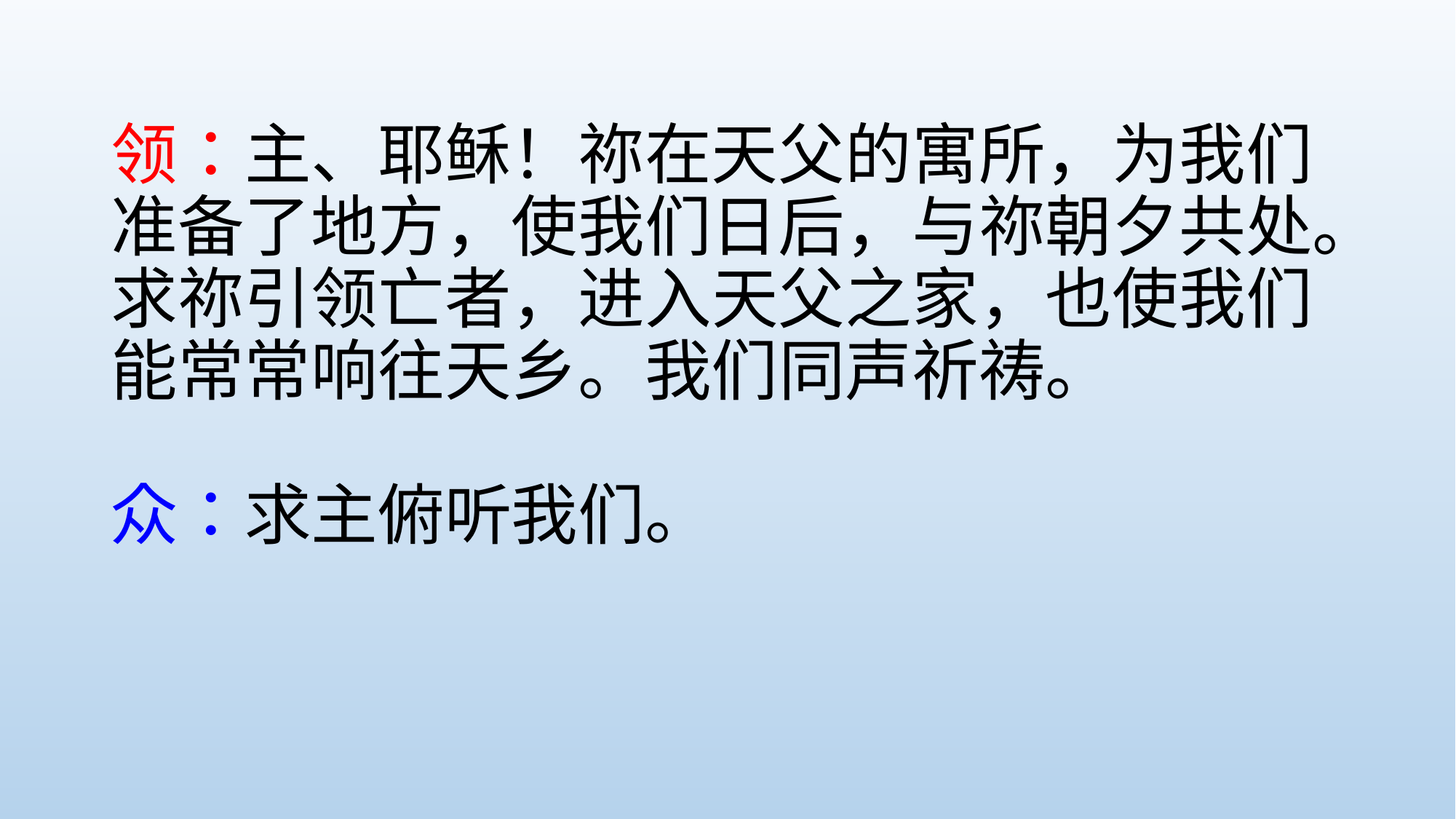

# 领：主、耶稣！祢在天父的寓所，为我们准备了地方，使我们日后，与祢朝夕共处。求祢引领亡者，进入天父之家，也使我们能常常响往天乡。我们同声祈祷。 众：求主俯听我们。